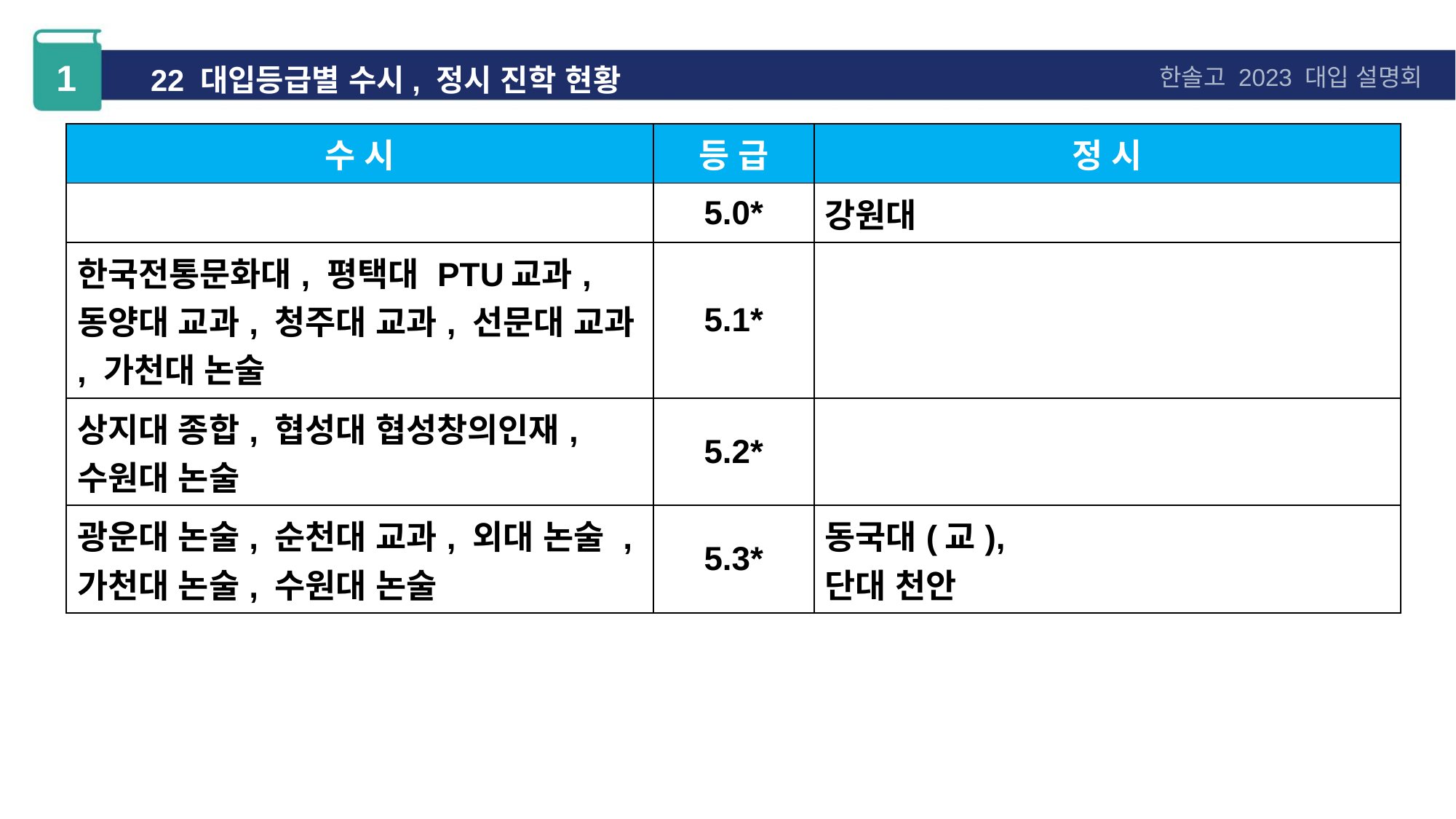

1
22 대입등급별 수시, 정시 진학 현황
한솔고 2023 대입 설명회
| 수 시 | 등 급 | 정 시 |
| --- | --- | --- |
|  | 5.0\* | 강원대 |
| 한국전통문화대, 평택대 PTU교과, 동양대 교과, 청주대 교과, 선문대 교과 , 가천대 논술 | 5.1\* |  |
| 상지대 종합, 협성대 협성창의인재, 수원대 논술 | 5.2\* |  |
| 광운대 논술, 순천대 교과, 외대 논술 , 가천대 논술, 수원대 논술 | 5.3\* | 동국대(교), 단대 천안 |